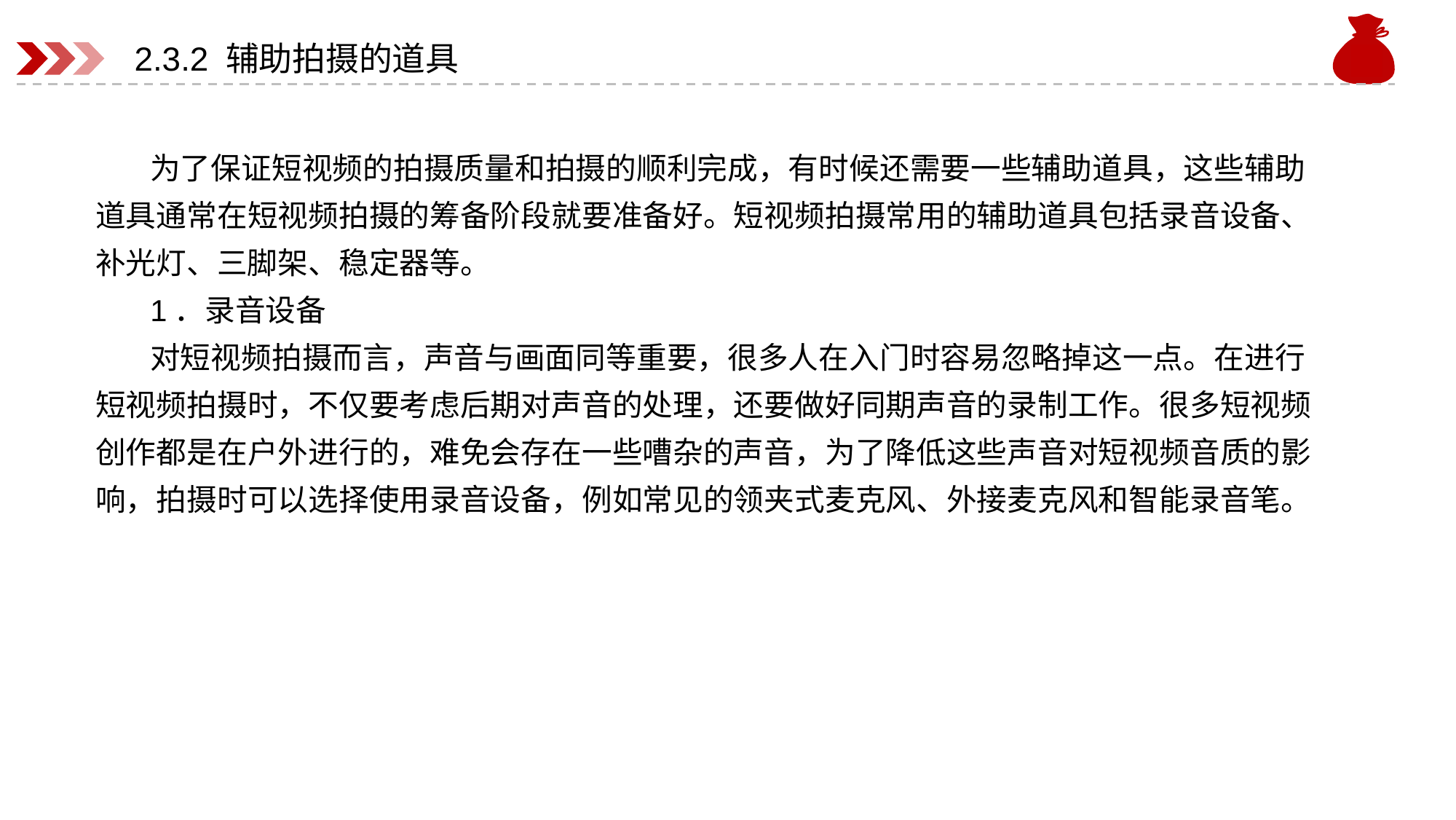

# 2.3.2 辅助拍摄的道具
40
为了保证短视频的拍摄质量和拍摄的顺利完成，有时候还需要一些辅助道具，这些辅助道具通常在短视频拍摄的筹备阶段就要准备好。短视频拍摄常用的辅助道具包括录音设备、补光灯、三脚架、稳定器等。
1．录音设备
对短视频拍摄而言，声音与画面同等重要，很多人在入门时容易忽略掉这一点。在进行短视频拍摄时，不仅要考虑后期对声音的处理，还要做好同期声音的录制工作。很多短视频创作都是在户外进行的，难免会存在一些嘈杂的声音，为了降低这些声音对短视频音质的影响，拍摄时可以选择使用录音设备，例如常见的领夹式麦克风、外接麦克风和智能录音笔。